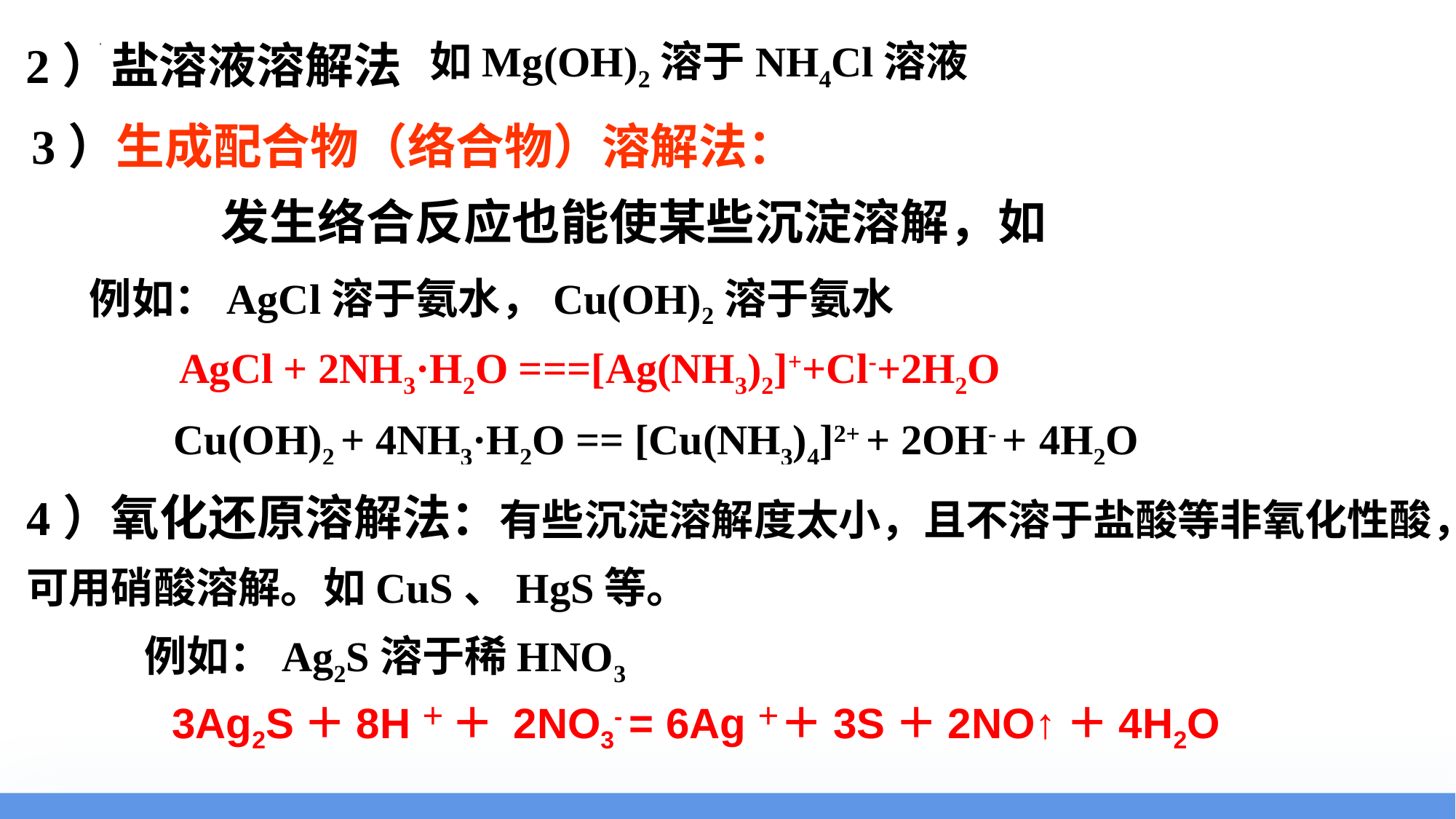

如Mg(OH)2溶于NH4Cl溶液
2）盐溶液溶解法
3）生成配合物（络合物）溶解法：
                发生络合反应也能使某些沉淀溶解，如
例如：AgCl溶于氨水，Cu(OH)2溶于氨水
AgCl + 2NH3·H2O ===[Ag(NH3)2]++Cl-+2H2O
Cu(OH)2 + 4NH3·H2O == [Cu(NH3)4]2+ + 2OH- + 4H2O
4）氧化还原溶解法：有些沉淀溶解度太小，且不溶于盐酸等非氧化性酸，可用硝酸溶解。如CuS、HgS等。
例如：Ag2S溶于稀HNO3
3Ag2S＋8H＋ ＋ 2NO3- = 6Ag＋＋3S＋2NO↑＋4H2O